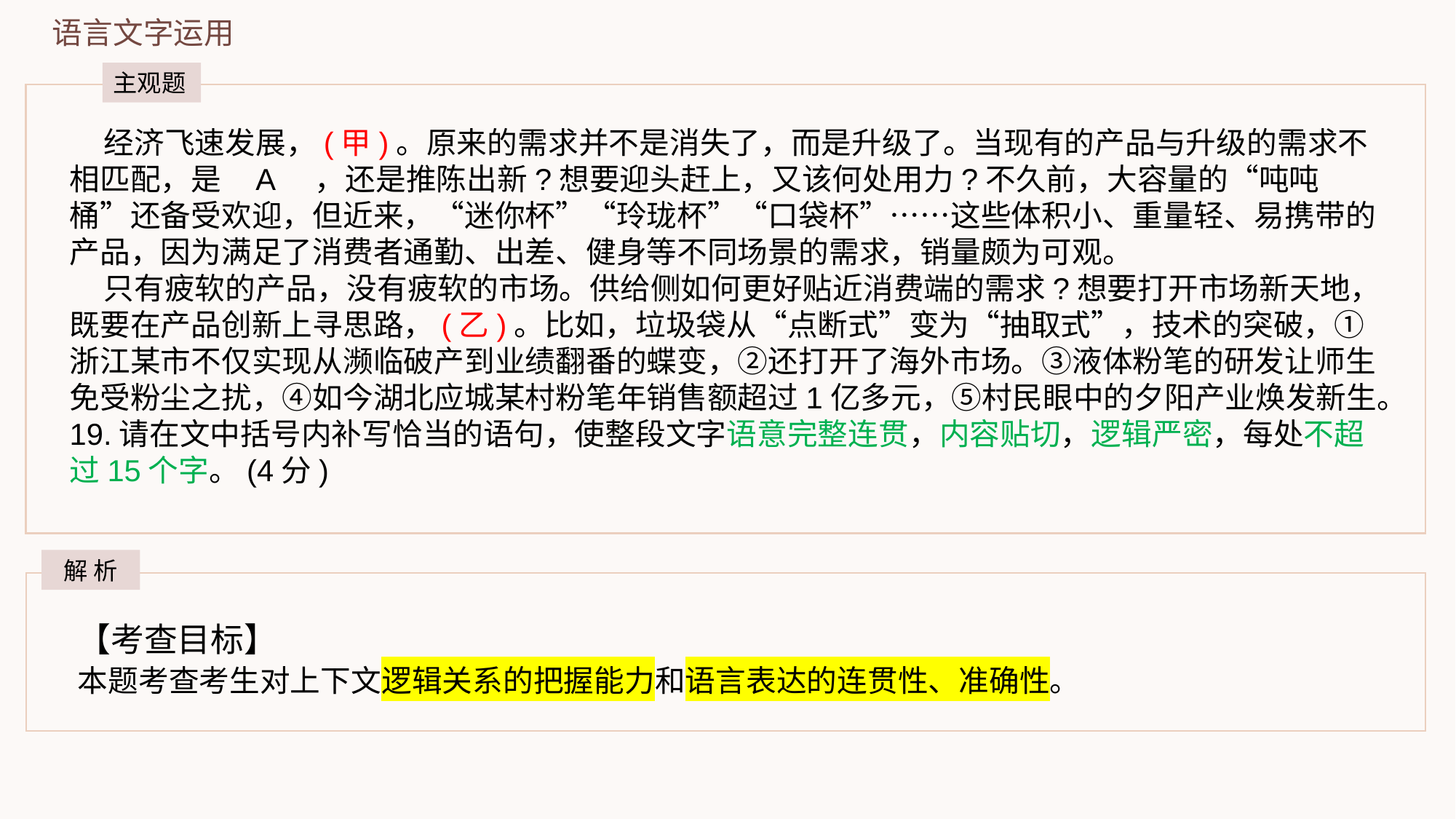

语言文字运用
主观题

    经济飞速发展，(甲)。原来的需求并不是消失了，而是升级了。当现有的产品与升级的需求不相匹配，是    A    ，还是推陈出新?想要迎头赶上，又该何处用力?不久前，大容量的“吨吨桶”还备受欢迎，但近来，“迷你杯”“玲珑杯”“口袋杯”……这些体积小、重量轻、易携带的产品，因为满足了消费者通勤、出差、健身等不同场景的需求，销量颇为可观。
    只有疲软的产品，没有疲软的市场。供给侧如何更好贴近消费端的需求?想要打开市场新天地，既要在产品创新上寻思路，(乙)。比如，垃圾袋从“点断式”变为“抽取式”，技术的突破，①浙江某市不仅实现从濒临破产到业绩翻番的蝶变，②还打开了海外市场。③液体粉笔的研发让师生免受粉尘之扰，④如今湖北应城某村粉笔年销售额超过1亿多元，⑤村民眼中的夕阳产业焕发新生。
19.请在文中括号内补写恰当的语句，使整段文字语意完整连贯，内容贴切，逻辑严密，每处不超过15个字。(4分)
解 析

【考查目标】
本题考查考生对上下文逻辑关系的把握能力​和语言表达的连贯性、准确性。